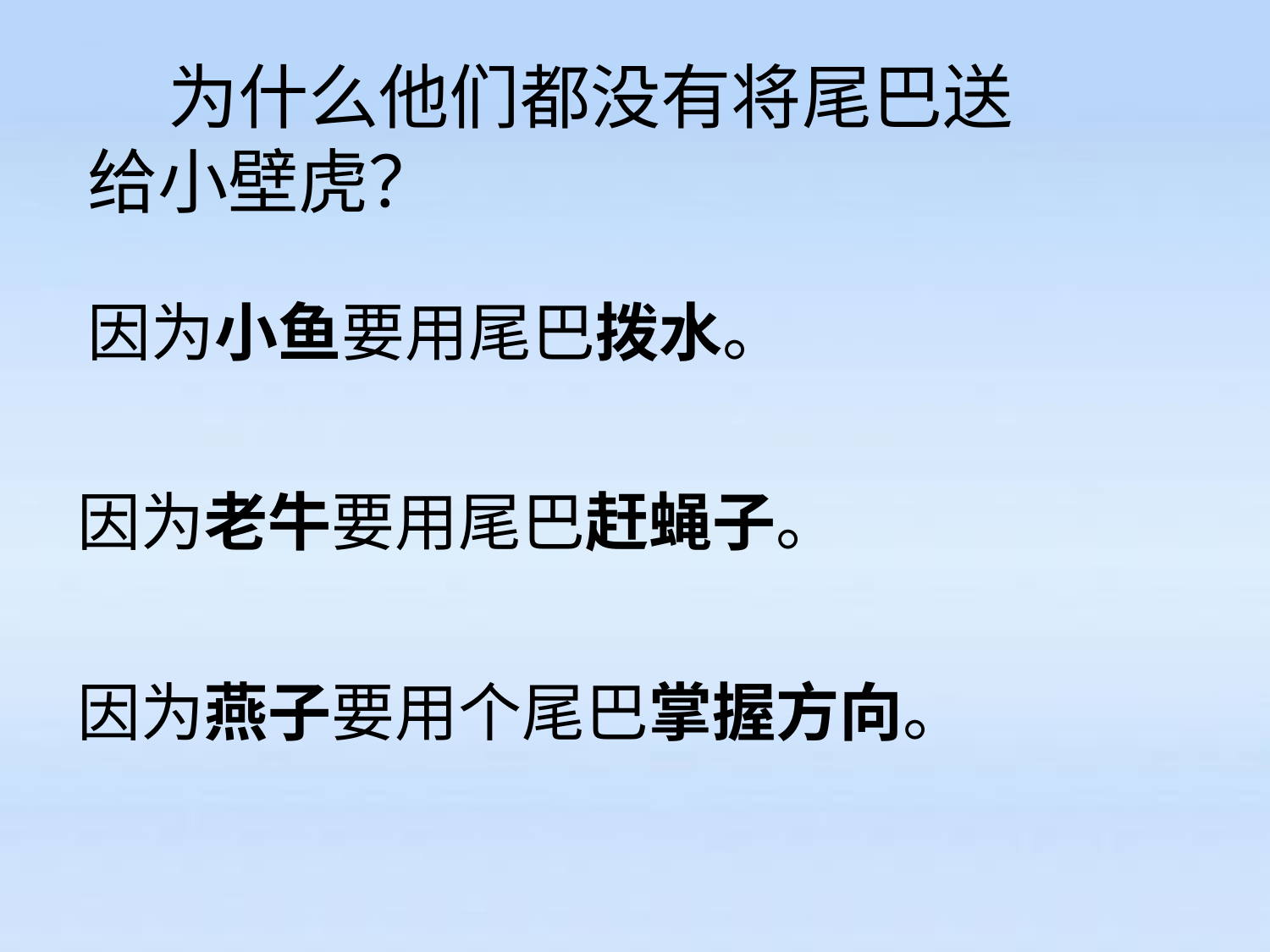

为什么他们都没有将尾巴送给小壁虎？
因为小鱼要用尾巴拨水。
因为老牛要用尾巴赶蝇子。
因为燕子要用个尾巴掌握方向。